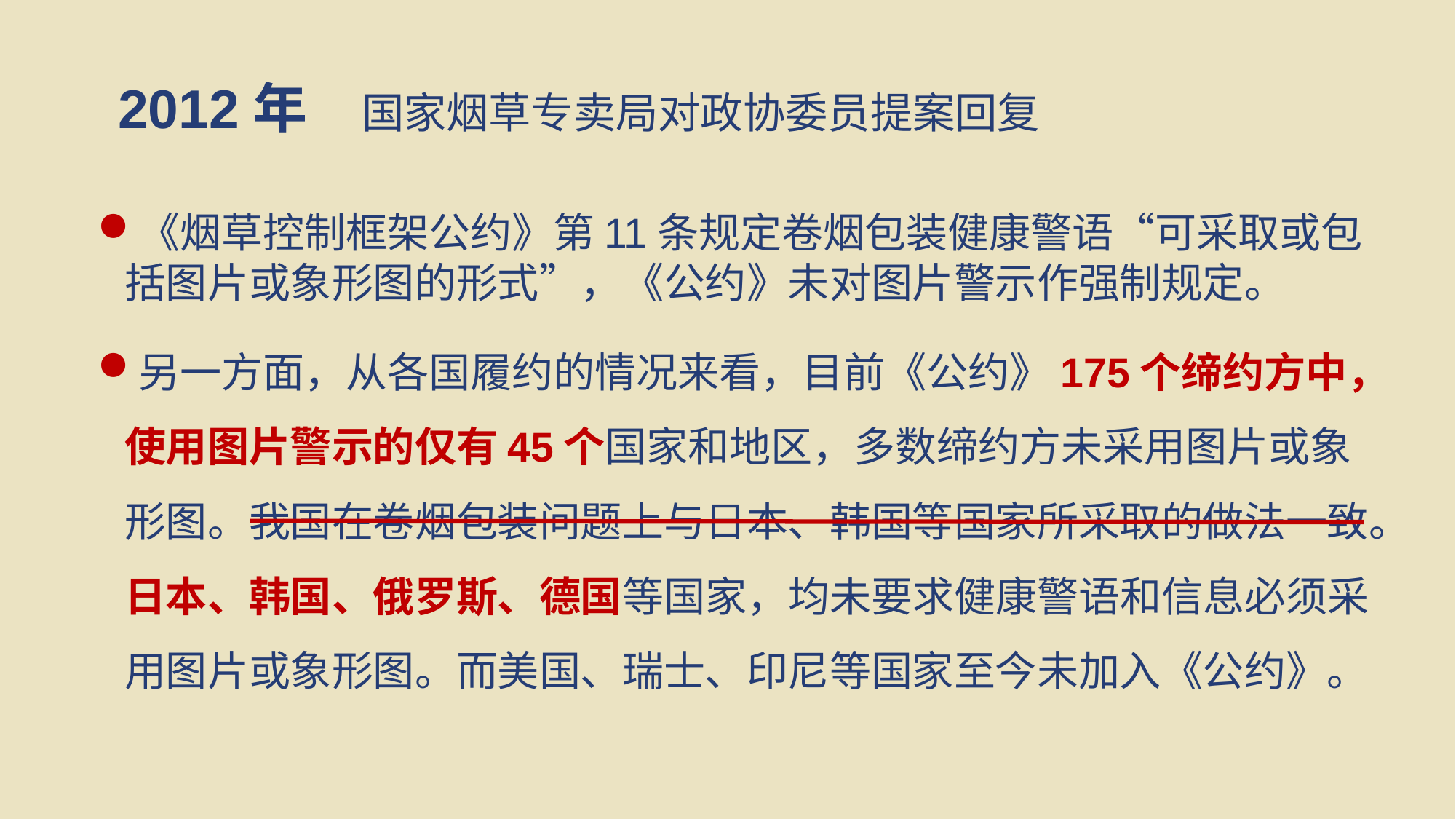

# 2012年　国家烟草专卖局对政协委员提案回复
《烟草控制框架公约》第11条规定卷烟包装健康警语“可采取或包括图片或象形图的形式”，《公约》未对图片警示作强制规定。
另一方面，从各国履约的情况来看，目前《公约》175个缔约方中，使用图片警示的仅有45个国家和地区，多数缔约方未采用图片或象形图。我国在卷烟包装问题上与日本、韩国等国家所采取的做法一致。日本、韩国、俄罗斯、德国等国家，均未要求健康警语和信息必须采用图片或象形图。而美国、瑞士、印尼等国家至今未加入《公约》。